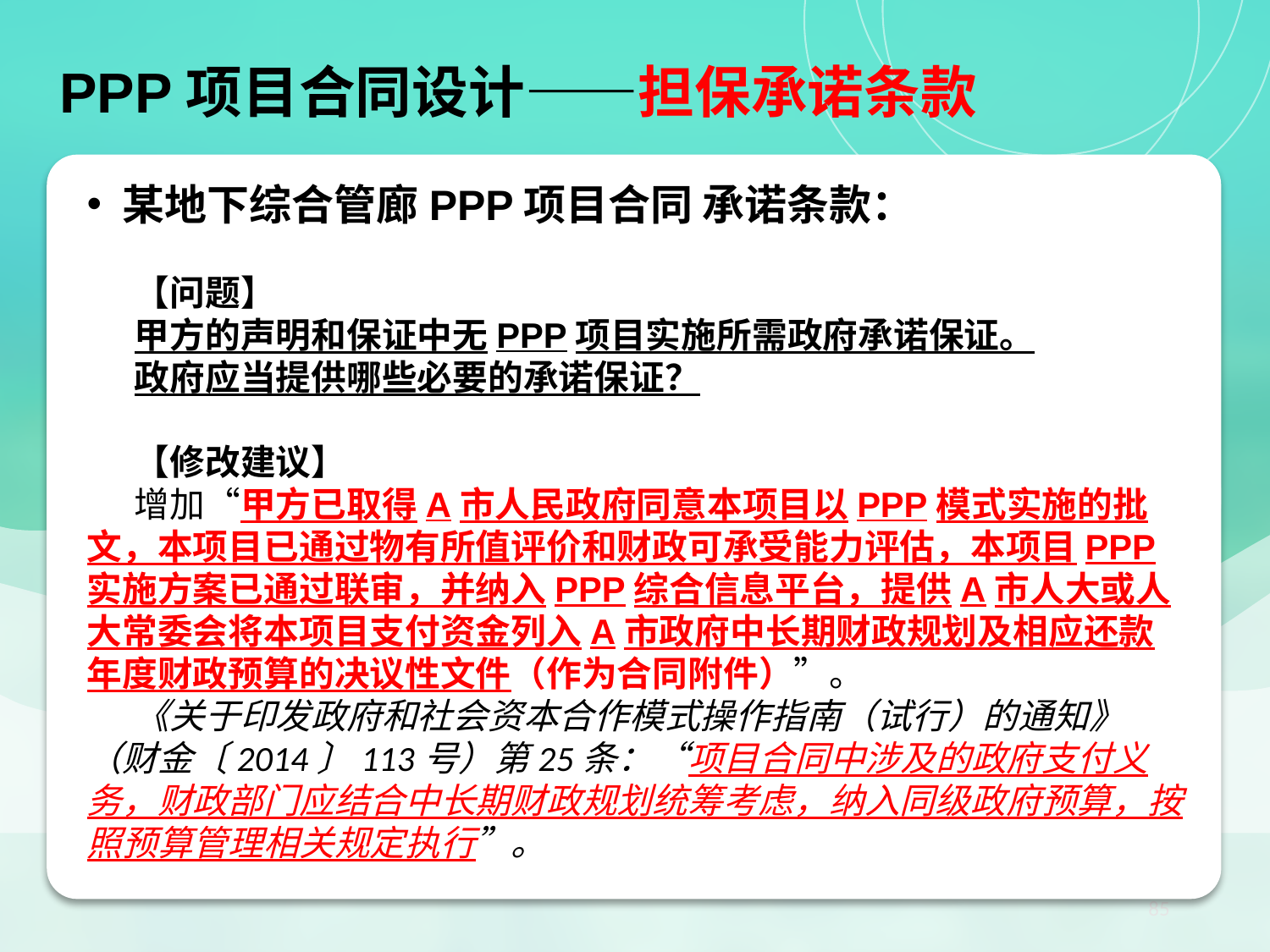

PPP项目合同设计——担保承诺条款
【小结】PPP项目核心法律关系：项目合同
某地下综合管廊PPP项目合同 承诺条款：

【问题】
甲方的声明和保证中无PPP项目实施所需政府承诺保证。
政府应当提供哪些必要的承诺保证？

【修改建议】
增加“甲方已取得A市人民政府同意本项目以PPP模式实施的批文，本项目已通过物有所值评价和财政可承受能力评估，本项目PPP实施方案已通过联审，并纳入PPP综合信息平台，提供A市人大或人大常委会将本项目支付资金列入A市政府中长期财政规划及相应还款年度财政预算的决议性文件（作为合同附件）”。
《关于印发政府和社会资本合作模式操作指南（试行）的通知》（财金〔2014〕113号）第25条：“项目合同中涉及的政府支付义务，财政部门应结合中长期财政规划统筹考虑，纳入同级政府预算，按照预算管理相关规定执行”。

85